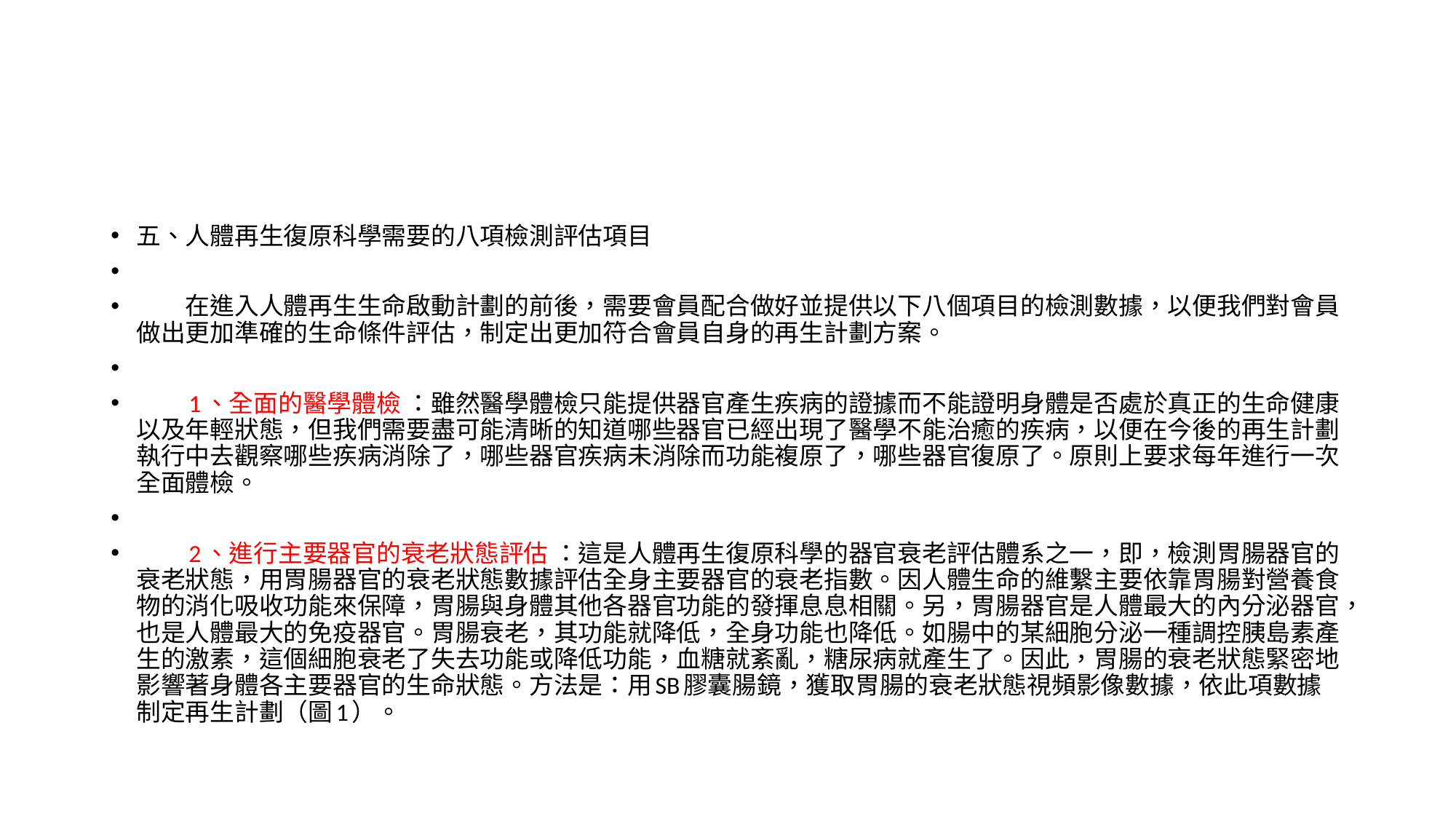

五、人體再生復原科學需要的八項檢測評估項目

　　在進入人體再生生命啟動計劃的前後，需要會員配合做好並提供以下八個項目的檢測數據，以便我們對會員做出更加準確的生命條件評估，制定出更加符合會員自身的再生計劃方案。

　　1、全面的醫學體檢 ：雖然醫學體檢只能提供器官產生疾病的證據而不能證明身體是否處於真正的生命健康以及年輕狀態，但我們需要盡可能清晰的知道哪些器官已經出現了醫學不能治癒的疾病，以便在今後的再生計劃執行中去觀察哪些疾病消除了，哪些器官疾病未消除而功能複原了，哪些器官復原了。原則上要求每年進行一次全面體檢。

　　2、進行主要器官的衰老狀態評估 ：這是人體再生復原科學的器官衰老評估體系之一，即，檢測胃腸器官的衰老狀態，用胃腸器官的衰老狀態數據評估全身主要器官的衰老指數。因人體生命的維繫主要依靠胃腸對營養食物的消化吸收功能來保障，胃腸與身體其他各器官功能的發揮息息相關。另，胃腸器官是人體最大的內分泌器官，也是人體最大的免疫器官。胃腸衰老，其功能就降低，全身功能也降低。如腸中的某細胞分泌一種調控胰島素產生的激素，這個細胞衰老了失去功能或降低功能，血糖就紊亂，糖尿病就產生了。因此，胃腸的衰老狀態緊密地影響著身體各主要器官的生命狀態。方法是：用SB膠囊腸鏡，獲取胃腸的衰老狀態視頻影像數據，依此項數據制定再生計劃（圖1）。